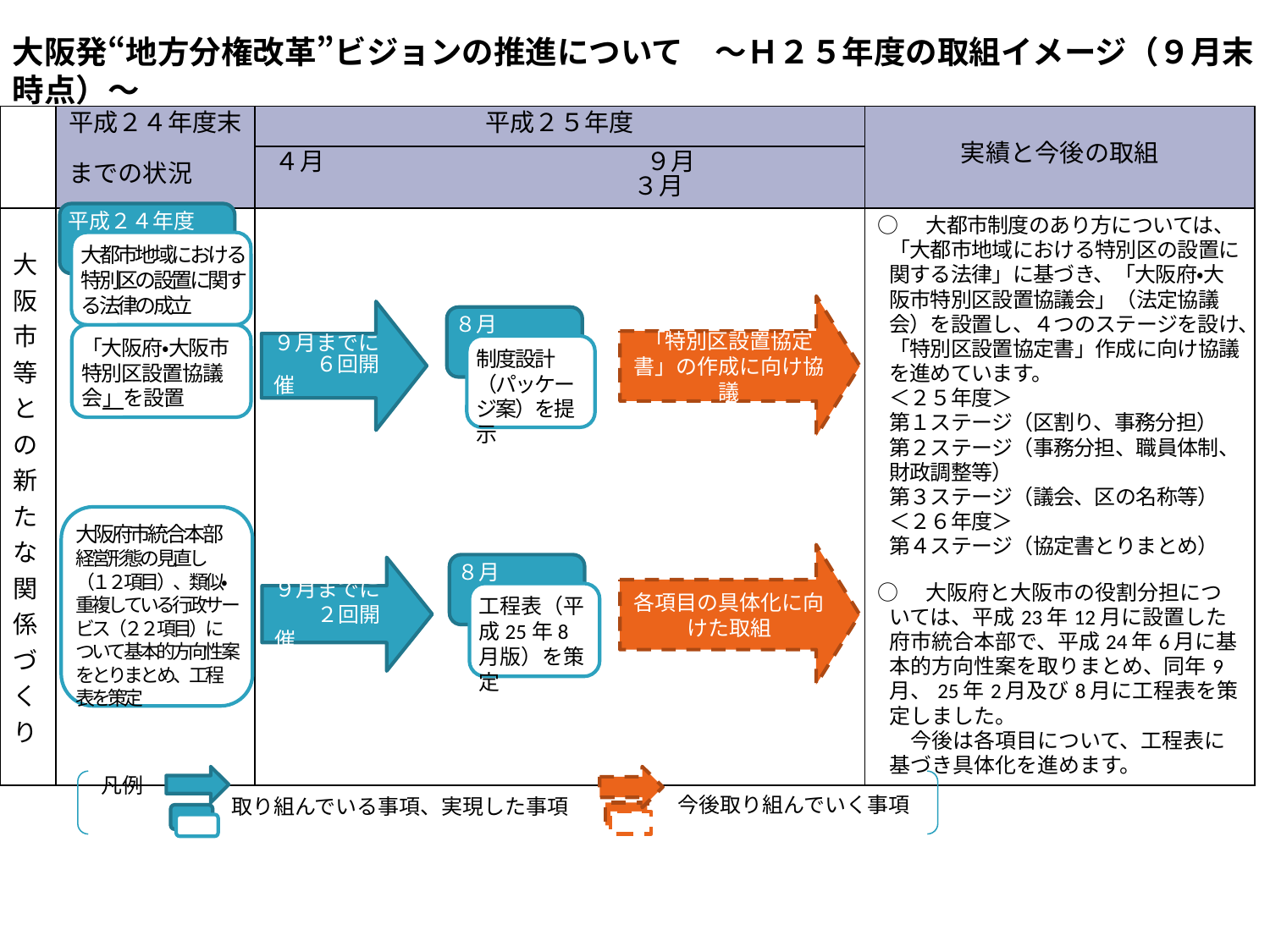

大阪発“地方分権改革”ビジョンの推進について　～Ｈ２５年度の取組イメージ（９月末時点）～
|  | 平成２４年度末 | 平成２５年度 | 実績と今後の取組 |
| --- | --- | --- | --- |
|  | までの状況 | ４月　　　　　　　　　　　　　９月　　　　　　　　　　　　　　３月 |  |
| 大阪市等との新たな関係づくり |  |  | ○　大都市制度のあり方については、「大都市地域における特別区の設置に関する法律」に基づき、「大阪府・大阪市特別区設置協議会」（法定協議会）を設置し、４つのステージを設け、「特別区設置協定書」作成に向け協議を進めています。 ＜２５年度＞ 第１ステージ（区割り、事務分担） 第２ステージ（事務分担、職員体制、財政調整等） 第３ステージ（議会、区の名称等） ＜２６年度＞ 第４ステージ（協定書とりまとめ） ○　大阪府と大阪市の役割分担については、平成23年12月に設置した府市統合本部で、平成24年6月に基本的方向性案を取りまとめ、同年9月、25年2月及び8月に工程表を策定しました。 　今後は各項目について、工程表に基づき具体化を進めます。 |
平成２４年度
大都市地域における特別区の設置に関する法律の成立
「特別区設置協定書」の作成に向け協議
９月までに
　　６回開催
８月
「大阪府・大阪市特別区設置協議会」を設置
制度設計（パッケージ案）を提示
大阪府市統合本部
経営形態の見直し（１２項目）、類似・重複している行政サービス（２２項目）について基本的方向性案をとりまとめ、工程表を策定
各項目の具体化に向けた取組
８月
９月までに
　　２回開催
工程表（平成25年8月版）を策定
凡例

今後取り組んでいく事項
取り組んでいる事項、実現した事項